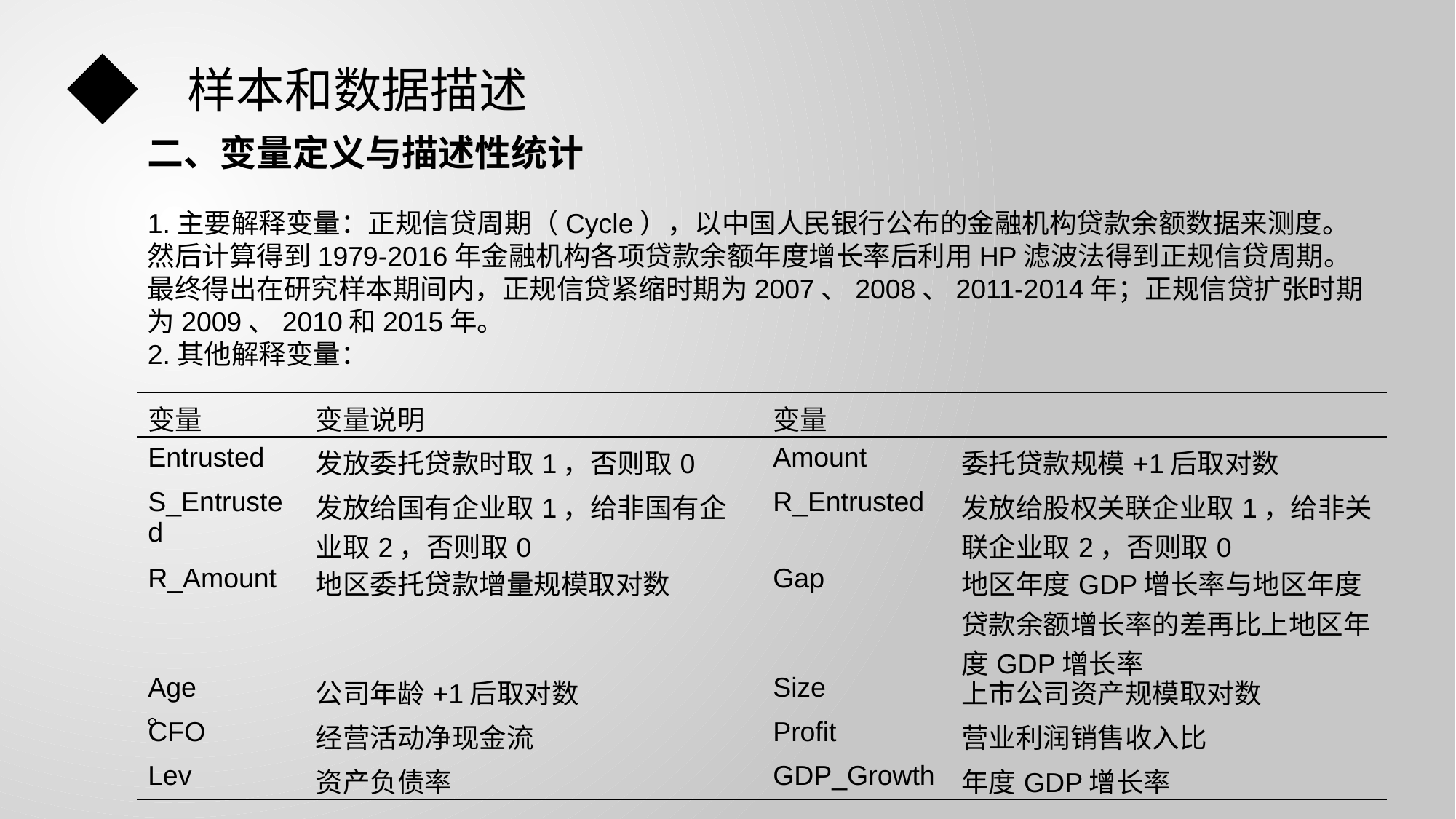

样本和数据描述
二、变量定义与描述性统计

1.主要解释变量：正规信贷周期（Cycle），以中国人民银行公布的金融机构贷款余额数据来测度。然后计算得到1979-2016年金融机构各项贷款余额年度增长率后利用HP滤波法得到正规信贷周期。最终得出在研究样本期间内，正规信贷紧缩时期为2007、2008、2011-2014年；正规信贷扩张时期为2009、2010和2015年。
2.其他解释变量：

。

| 变量 | 变量说明 | 变量 |  |
| --- | --- | --- | --- |
| Entrusted | 发放委托贷款时取1，否则取0 | Amount | 委托贷款规模+1后取对数 |
| S\_Entrusted | 发放给国有企业取1，给非国有企业取2，否则取0 | R\_Entrusted | 发放给股权关联企业取1，给非关联企业取2，否则取0 |
| R\_Amount | 地区委托贷款增量规模取对数 | Gap | 地区年度GDP增长率与地区年度贷款余额增长率的差再比上地区年度GDP增长率 |
| Age | 公司年龄+1后取对数 | Size | 上市公司资产规模取对数 |
| CFO | 经营活动净现金流 | Profit | 营业利润销售收入比 |
| Lev | 资产负债率 | GDP\_Growth | 年度GDP增长率 |